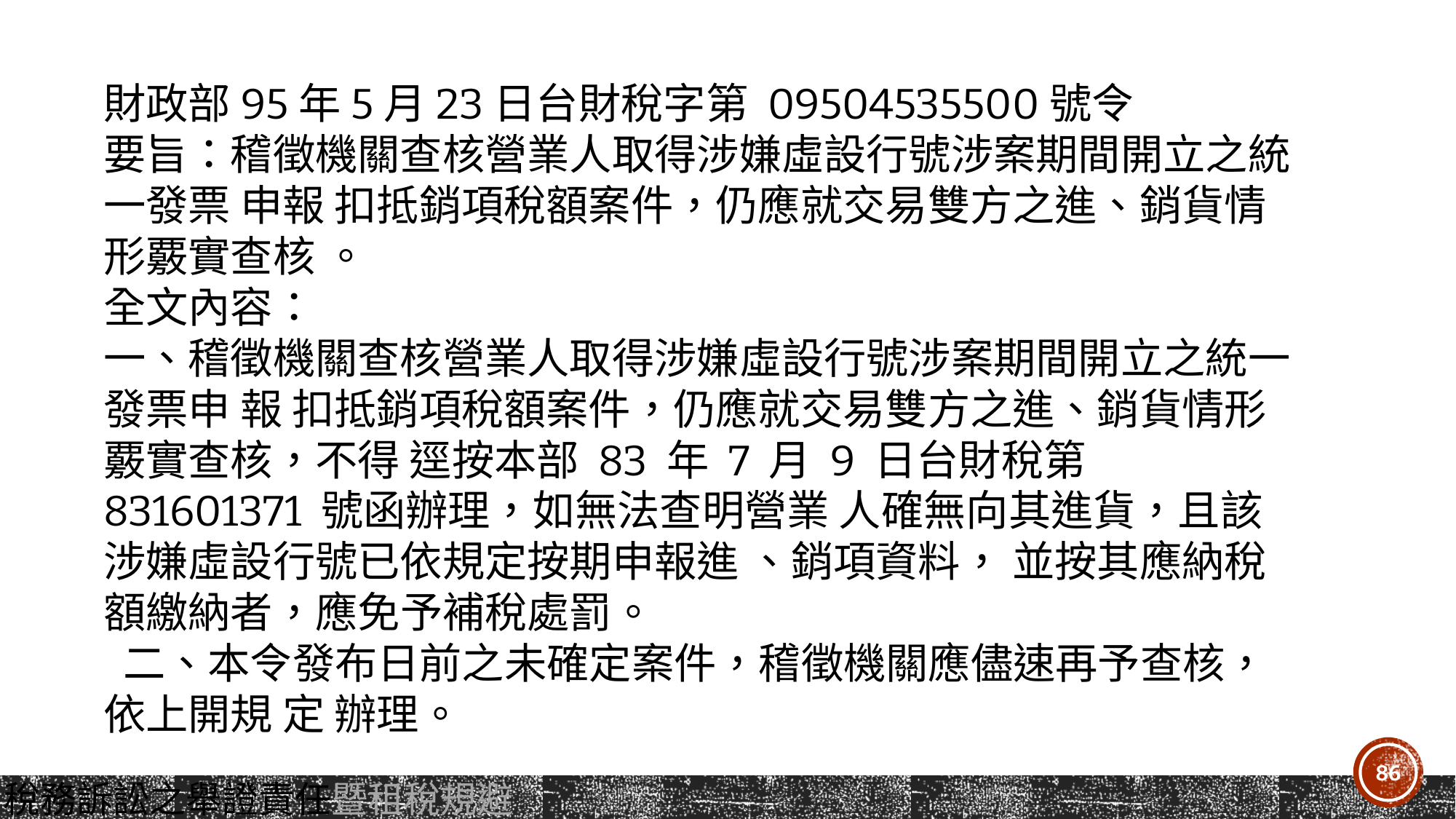

#
財政部95年5月23日台財稅字第 09504535500號令
要旨：稽徵機關查核營業人取得涉嫌虛設行號涉案期間開立之統一發票 申報 扣抵銷項稅額案件，仍應就交易雙方之進、銷貨情形覈實查核 。
全文內容：
一、稽徵機關查核營業人取得涉嫌虛設行號涉案期間開立之統一發票申 報 扣抵銷項稅額案件，仍應就交易雙方之進、銷貨情形覈實查核，不得 逕按本部 83 年 7 月 9 日台財稅第 831601371 號函辦理，如無法查明營業 人確無向其進貨，且該涉嫌虛設行號已依規定按期申報進 、銷項資料， 並按其應納稅額繳納者，應免予補稅處罰。
 二、本令發布日前之未確定案件，稽徵機關應儘速再予查核，依上開規 定 辦理。
86